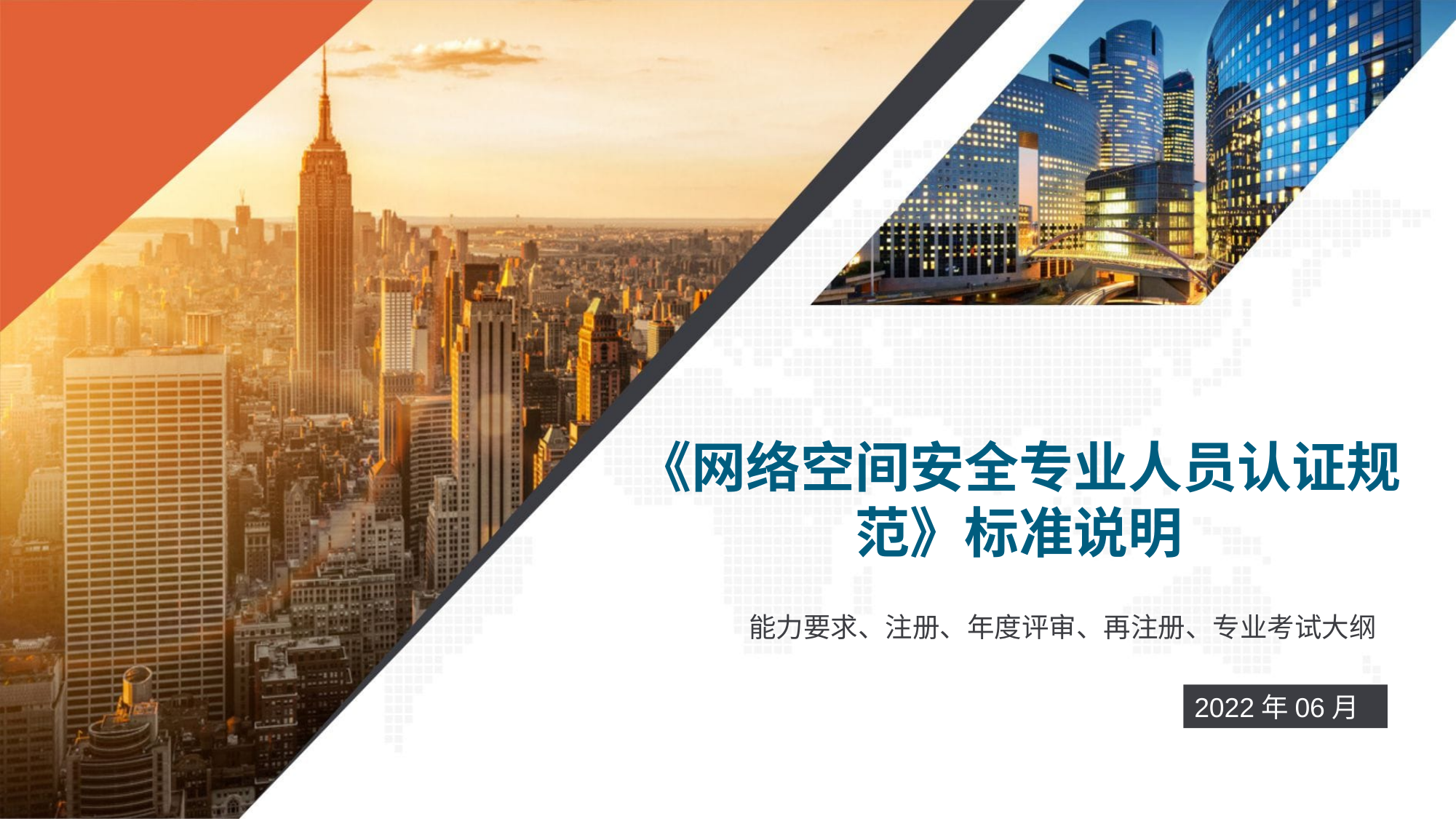

《网络空间安全专业人员认证规范》标准说明
能力要求、注册、年度评审、再注册、专业考试大纲
2022年06月